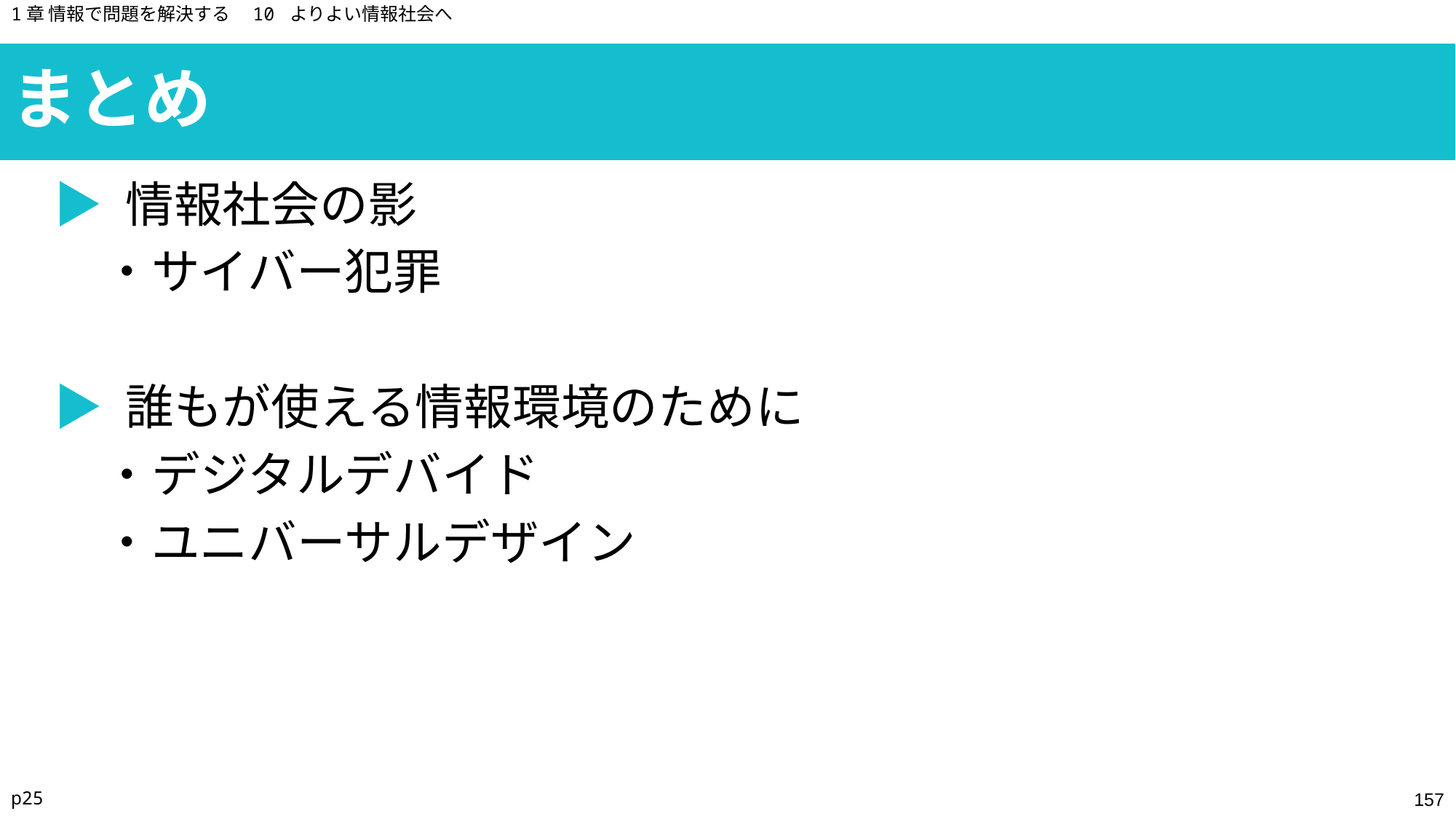

1章 情報で問題を解決する　10 よりよい情報社会へ

まとめ
▶ 情報社会の影
　・サイバー犯罪

▶ 誰もが使える情報環境のために
　・デジタルデバイド
　・ユニバーサルデザイン
p25
157